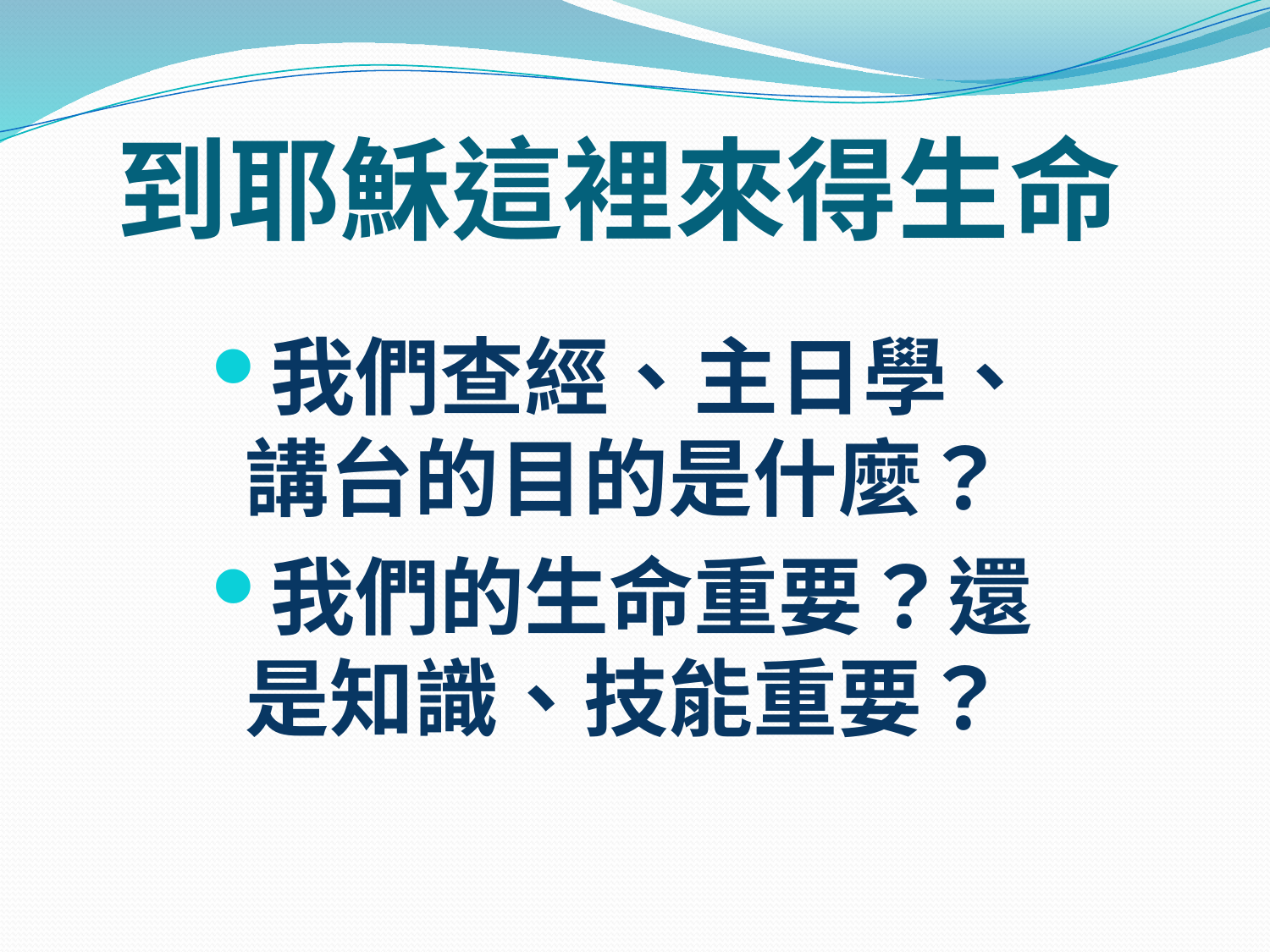

# 到耶穌這裡來得生命
我們查經、主日學、講台的目的是什麼？
我們的生命重要？還是知識、技能重要？